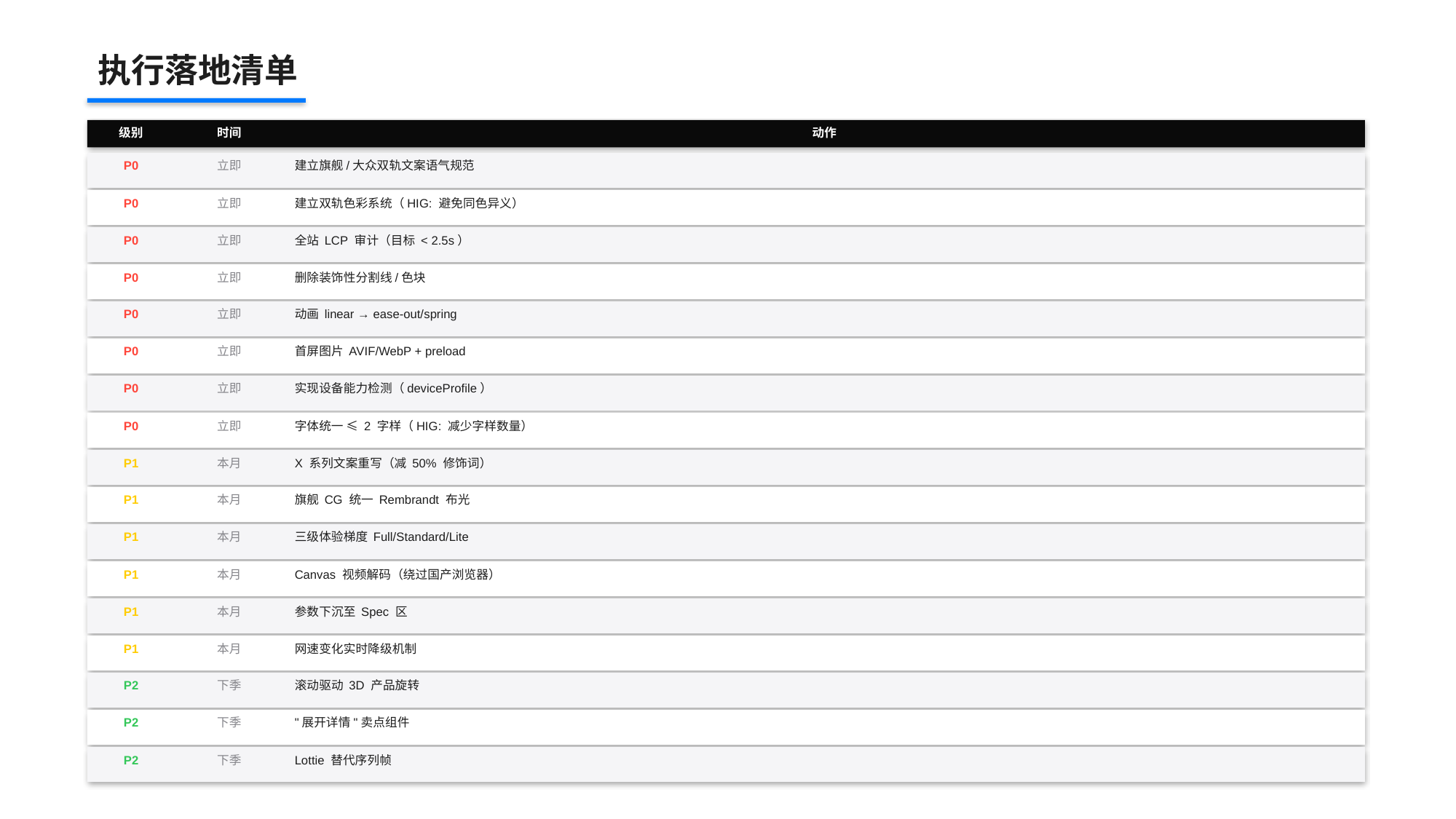

执行落地清单

级别
时间
动作

P0
立即
建立旗舰/大众双轨文案语气规范

P0
立即
建立双轨色彩系统（HIG: 避免同色异义）

P0
立即
全站 LCP 审计（目标 < 2.5s）

P0
立即
删除装饰性分割线/色块

P0
立即
动画 linear → ease-out/spring

P0
立即
首屏图片 AVIF/WebP + preload

P0
立即
实现设备能力检测（deviceProfile）

P0
立即
字体统一 ≤ 2 字样（HIG: 减少字样数量）

P1
本月
X 系列文案重写（减 50% 修饰词）

P1
本月
旗舰 CG 统一 Rembrandt 布光

P1
本月
三级体验梯度 Full/Standard/Lite

P1
本月
Canvas 视频解码（绕过国产浏览器）

P1
本月
参数下沉至 Spec 区

P1
本月
网速变化实时降级机制

P2
下季
滚动驱动 3D 产品旋转

P2
下季
"展开详情"卖点组件

P2
下季
Lottie 替代序列帧